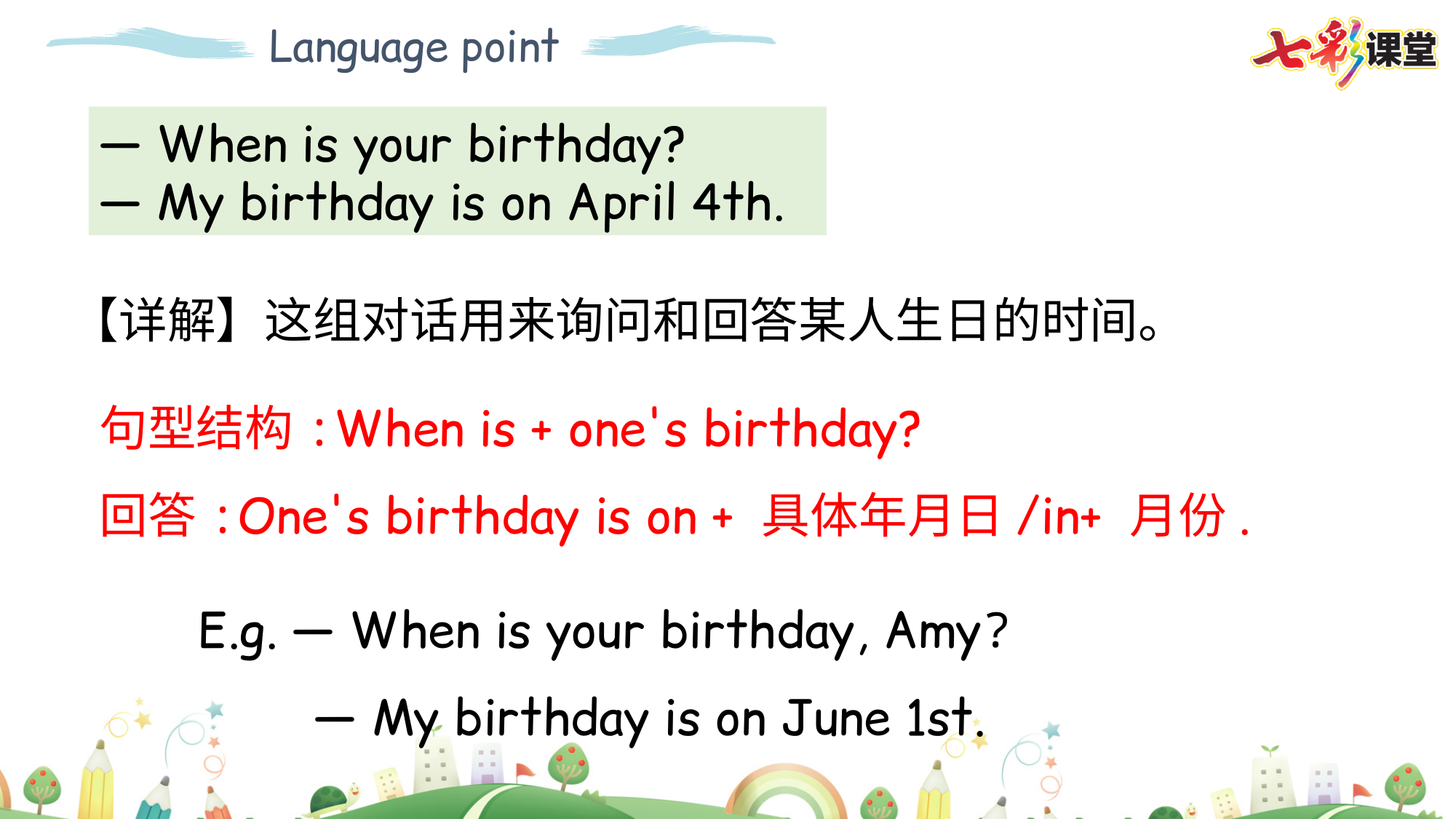

Language point

— When is your birthday?
— My birthday is on April 4th.
【详解】这组对话用来询问和回答某人生日的时间。
句型结构:When is + one's birthday?
回答:One's birthday is on + 具体年月日/in+ 月份.

E.g. — When is your birthday, Amy?
    — My birthday is on June 1st.